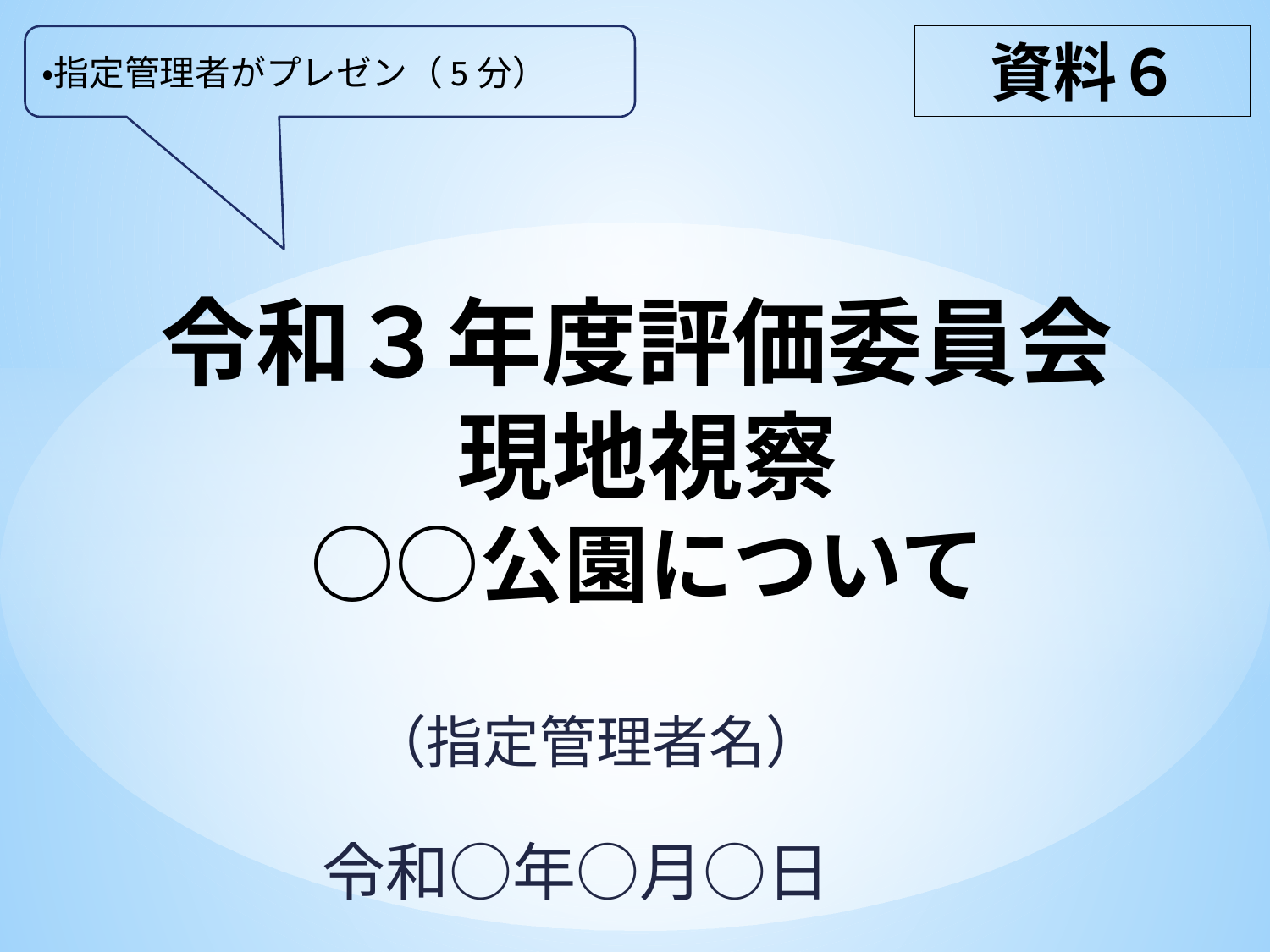

・指定管理者がプレゼン（5分）
資料６
# 令和３年度評価委員会 現地視察 ○○公園について
（指定管理者名）
令和○年○月○日